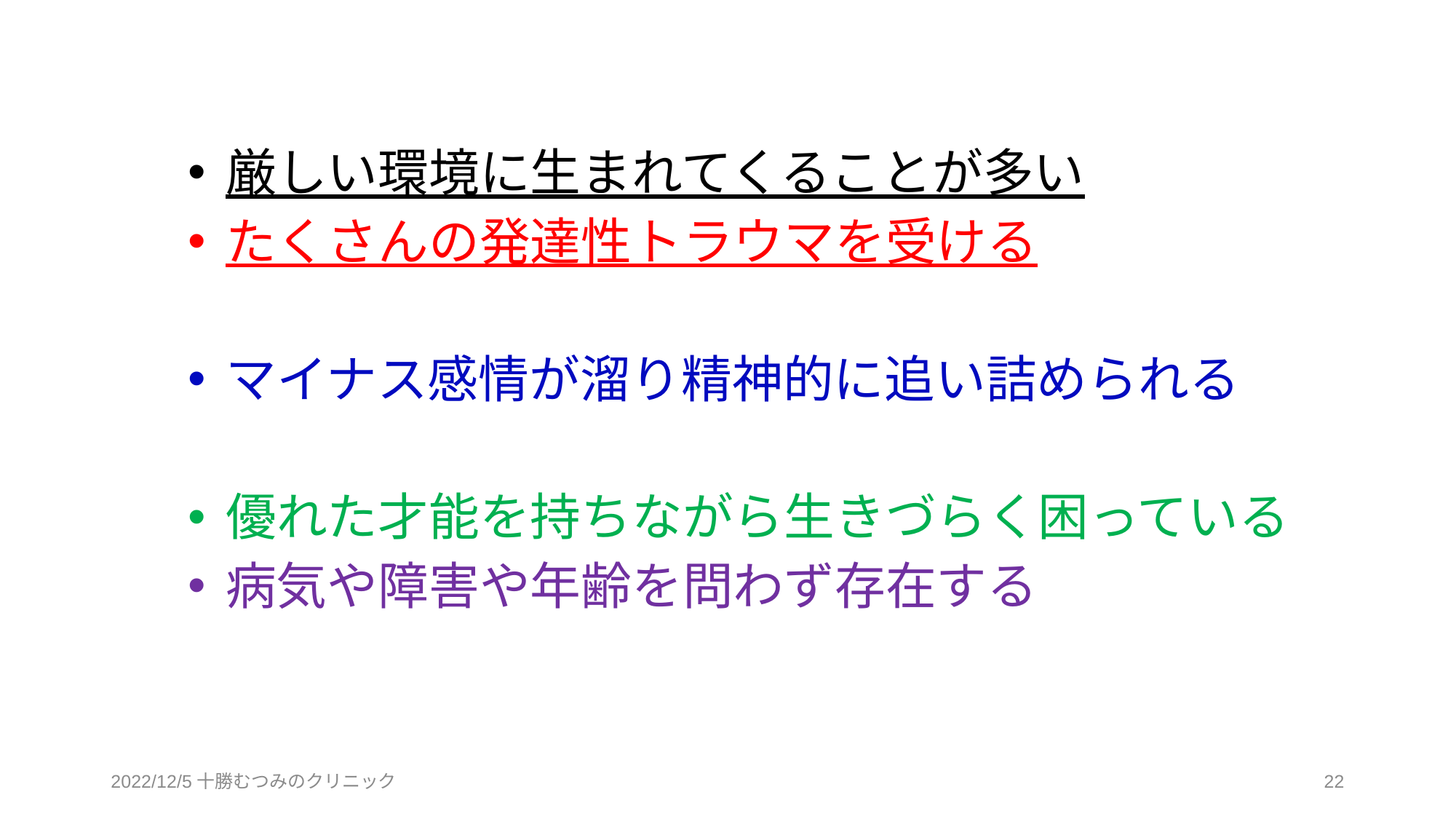

厳しい環境に生まれてくることが多い
たくさんの発達性トラウマを受ける

マイナス感情が溜り精神的に追い詰められる

優れた才能を持ちながら生きづらく困っている
病気や障害や年齢を問わず存在する
2022/12/5十勝むつみのクリニック
22